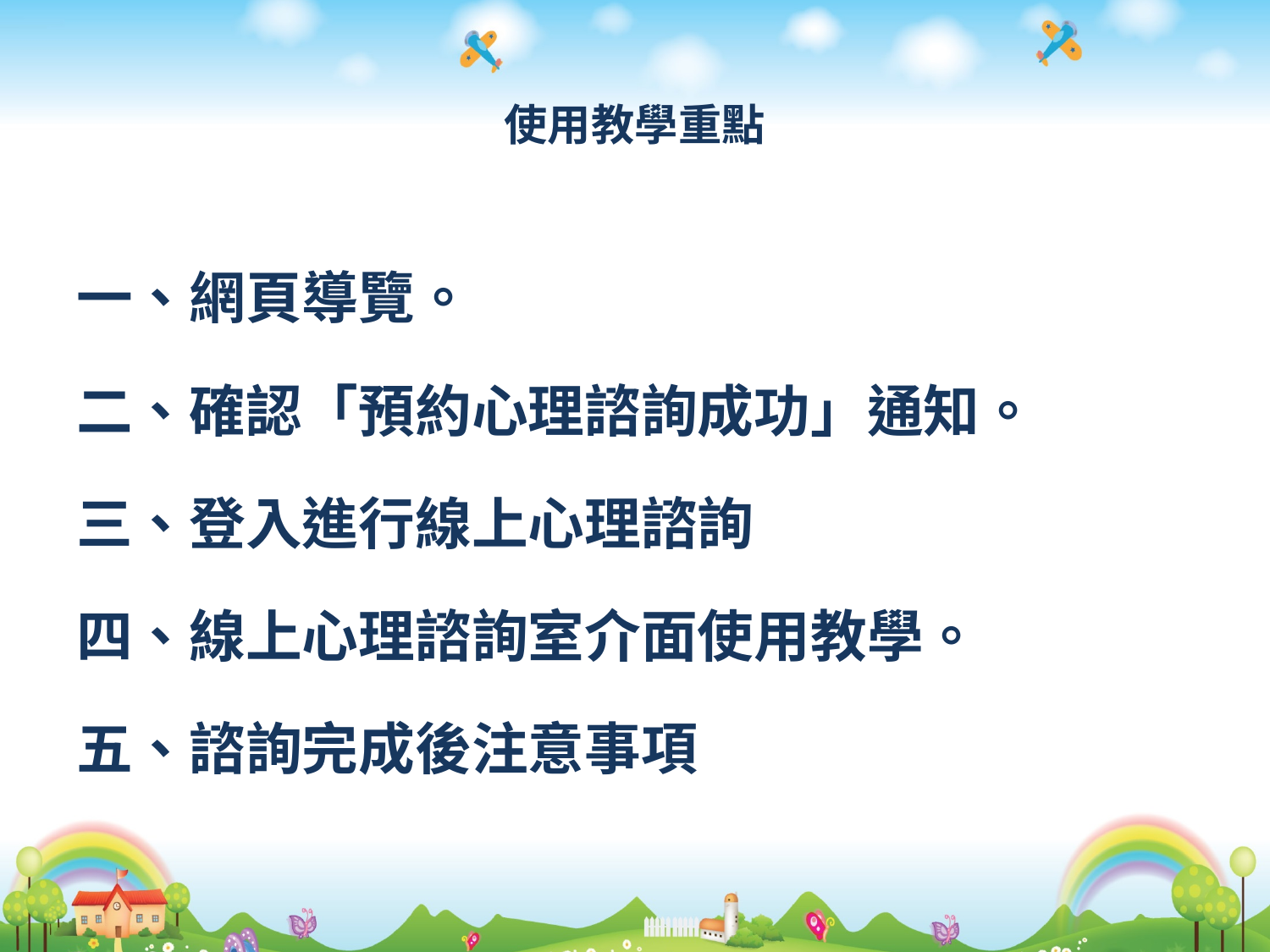

# 使用教學重點
一、網頁導覽。
二、確認「預約心理諮詢成功」通知。
三、登入進行線上心理諮詢
四、線上心理諮詢室介面使用教學。
五、諮詢完成後注意事項